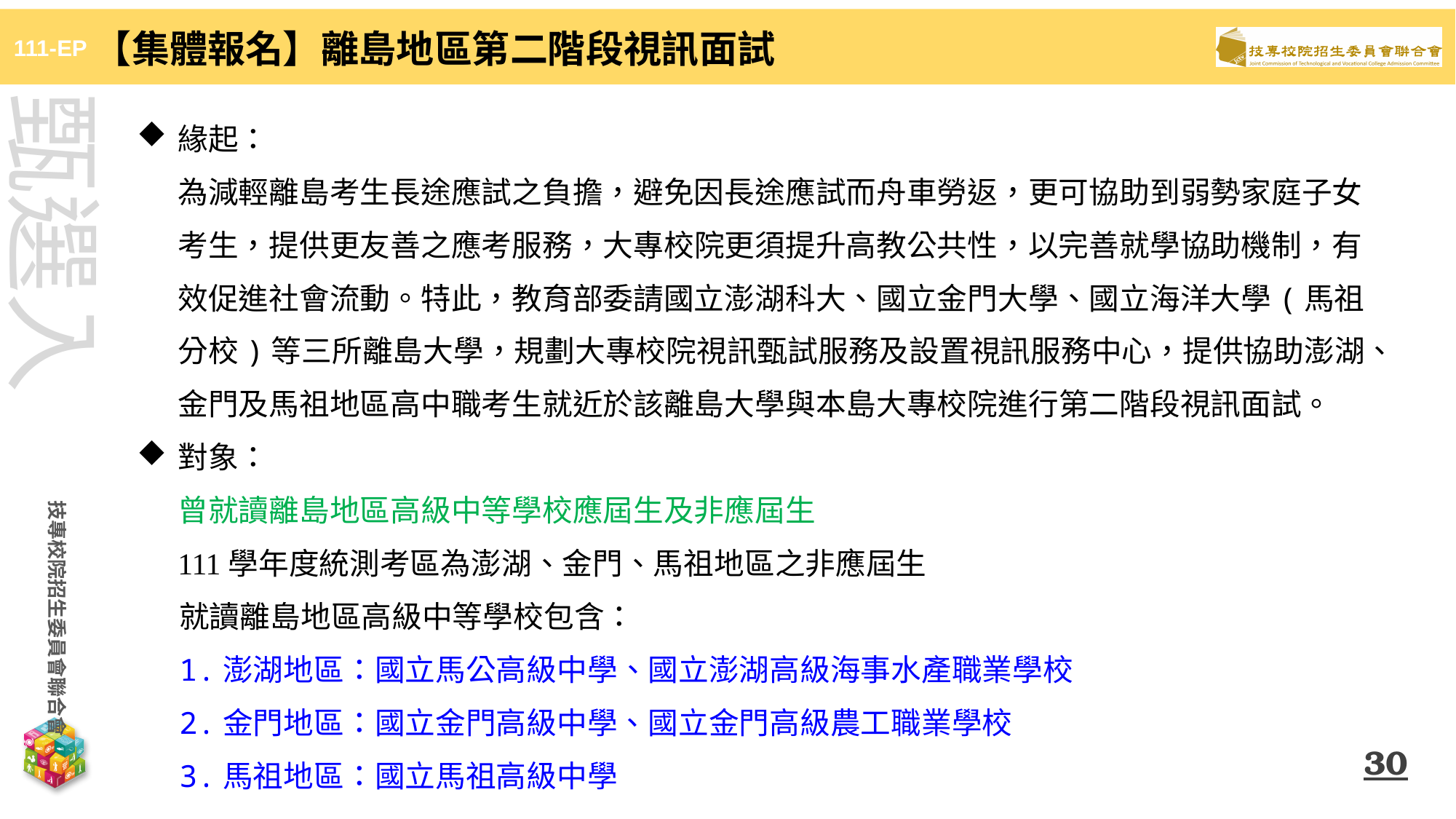

【集體報名】離島地區第二階段視訊面試
緣起：
為減輕離島考生長途應試之負擔，避免因長途應試而舟車勞返，更可協助到弱勢家庭子女考生，提供更友善之應考服務，大專校院更須提升高教公共性，以完善就學協助機制，有效促進社會流動。特此，教育部委請國立澎湖科大、國立金門大學、國立海洋大學(馬祖分校)等三所離島大學，規劃大專校院視訊甄試服務及設置視訊服務中心，提供協助澎湖、金門及馬祖地區高中職考生就近於該離島大學與本島大專校院進行第二階段視訊面試。
對象：
曾就讀離島地區高級中等學校應屆生及非應屆生
111學年度統測考區為澎湖、金門、馬祖地區之非應屆生
就讀離島地區高級中等學校包含：
1.澎湖地區：國立馬公高級中學、國立澎湖高級海事水產職業學校
2.金門地區：國立金門高級中學、國立金門高級農工職業學校
3.馬祖地區：國立馬祖高級中學